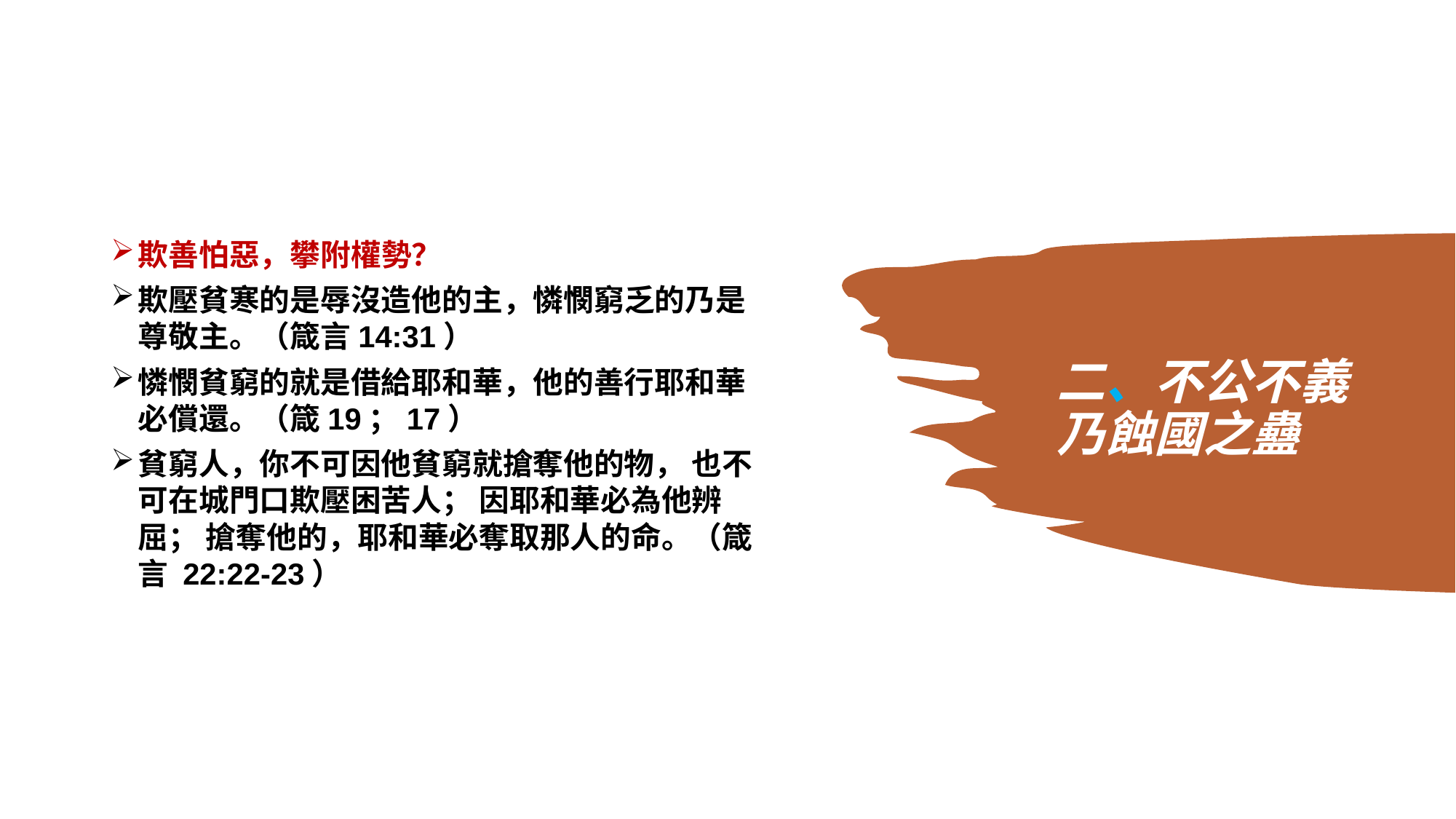

欺善怕惡，攀附權勢？
欺壓貧寒的是辱沒造他的主，憐憫窮乏的乃是尊敬主。（箴言14:31）
憐憫貧窮的就是借給耶和華，他的善行耶和華必償還。（箴19；17）
貧窮人，你不可因他貧窮就搶奪他的物， 也不可在城門口欺壓困苦人； 因耶和華必為他辨屈； 搶奪他的，耶和華必奪取那人的命。（箴言‬ ‭22:22-23‬）

# 二、不公不義乃蝕國之蠱